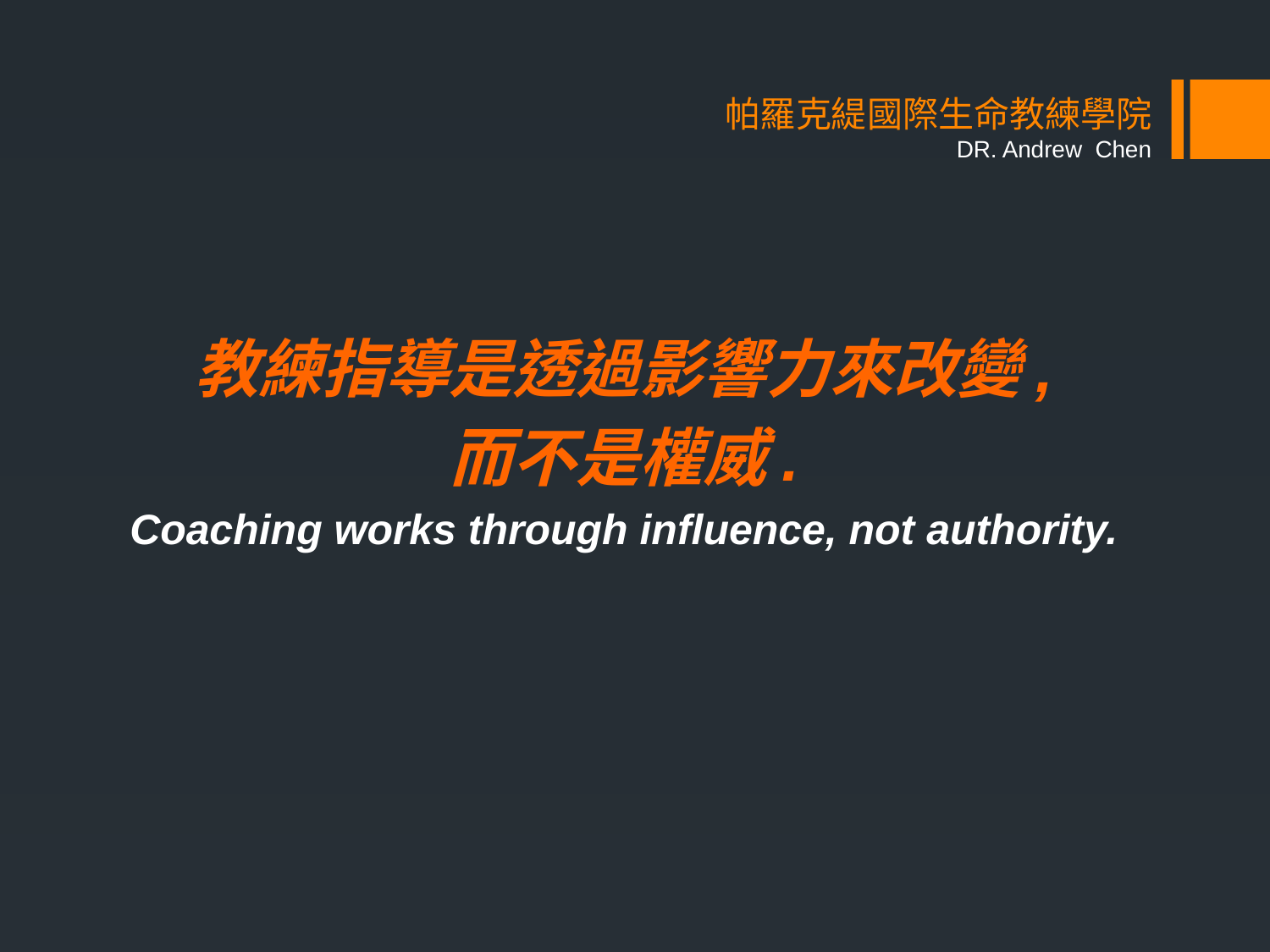

# 帕羅克緹國際生命教練學院 DR. Andrew  Chen

教練指導是透過影響力來改變,
而不是權威.
Coaching works through influence, not authority.